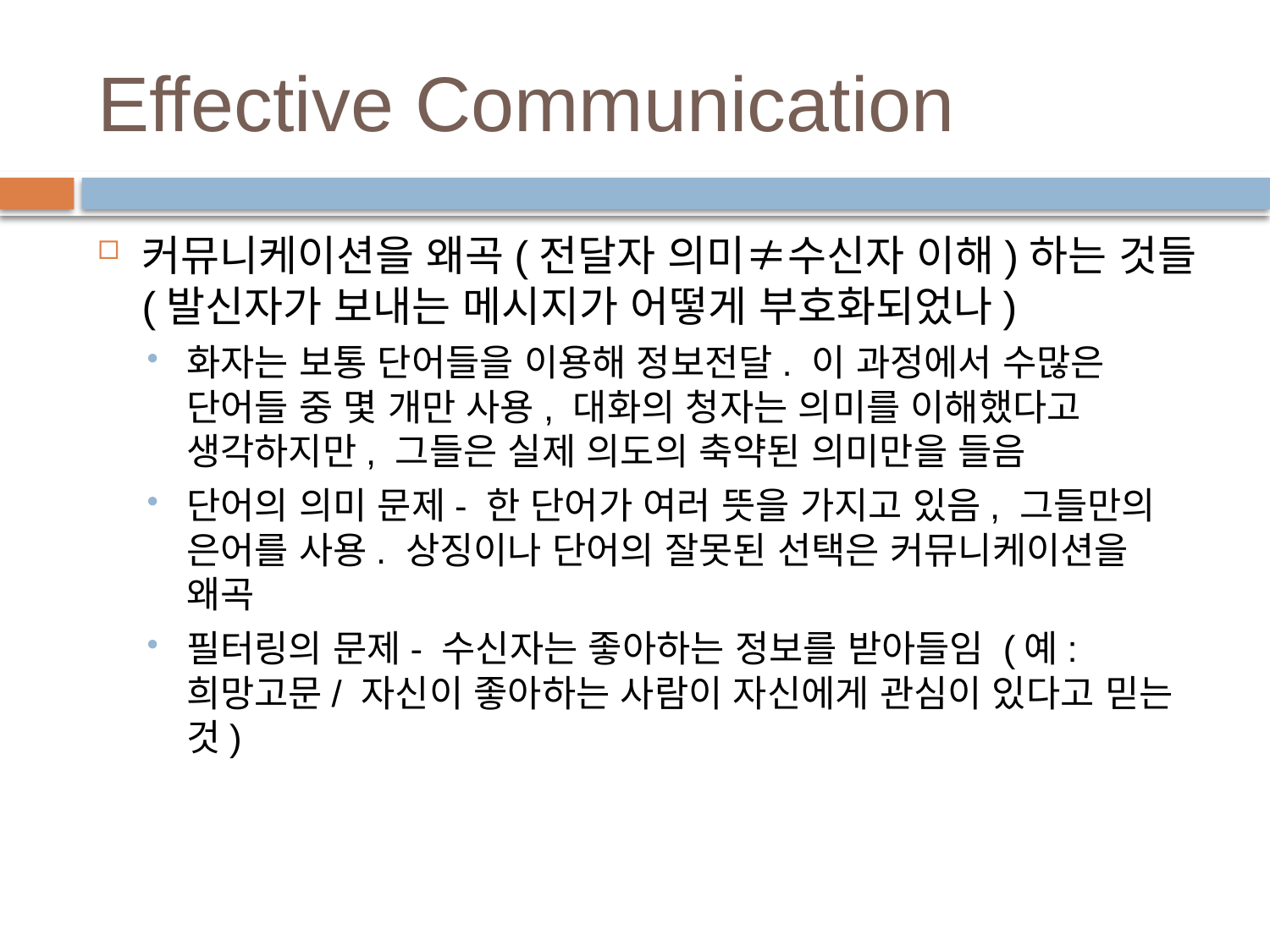

# Effective Communication
커뮤니케이션을 왜곡(전달자 의미≠수신자 이해)하는 것들 (발신자가 보내는 메시지가 어떻게 부호화되었나)
화자는 보통 단어들을 이용해 정보전달. 이 과정에서 수많은 단어들 중 몇 개만 사용, 대화의 청자는 의미를 이해했다고 생각하지만, 그들은 실제 의도의 축약된 의미만을 들음
단어의 의미 문제- 한 단어가 여러 뜻을 가지고 있음, 그들만의 은어를 사용. 상징이나 단어의 잘못된 선택은 커뮤니케이션을 왜곡
필터링의 문제- 수신자는 좋아하는 정보를 받아들임 (예: 희망고문/ 자신이 좋아하는 사람이 자신에게 관심이 있다고 믿는 것)